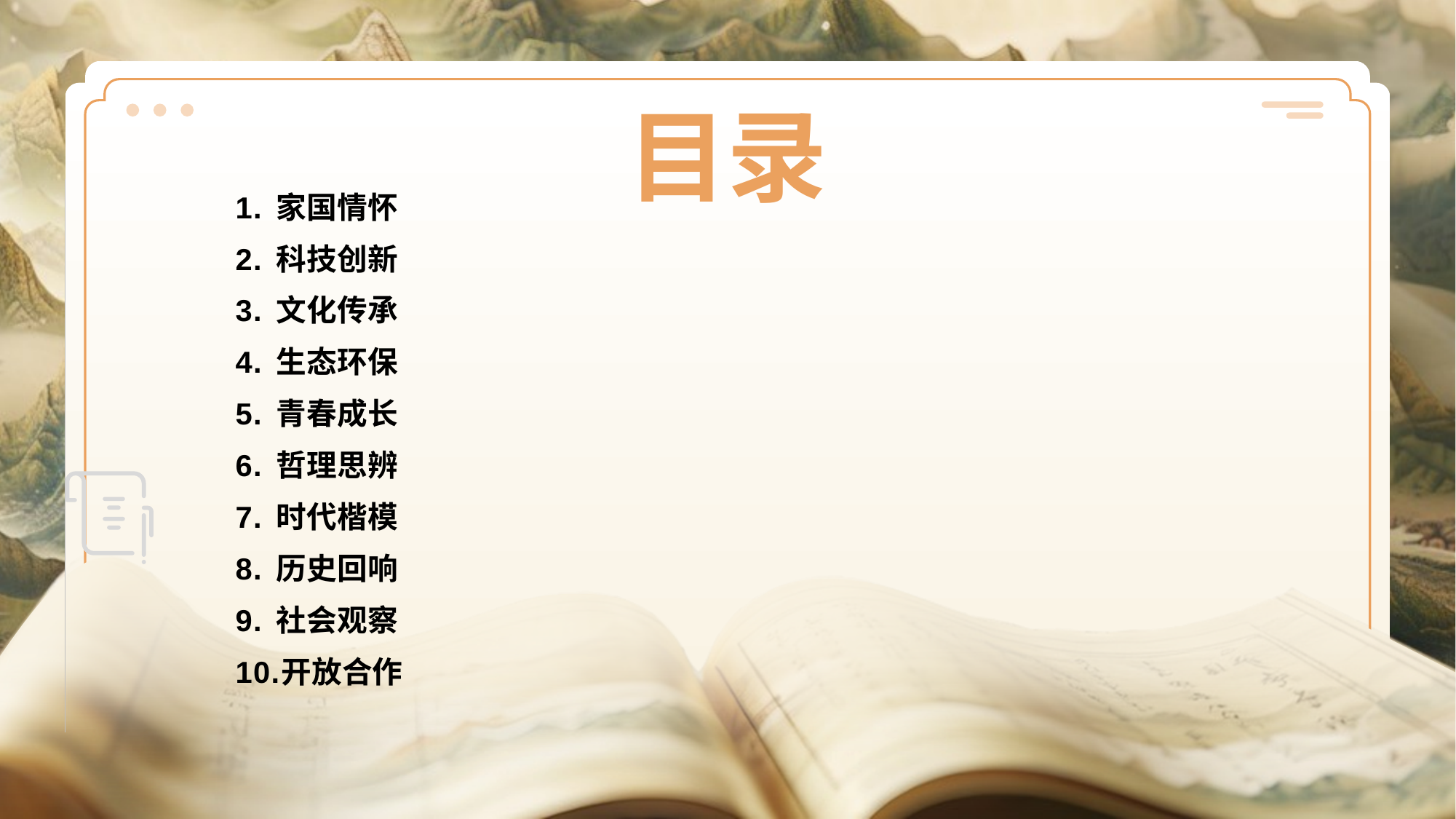

# 目录
家国情怀
科技创新
文化传承
生态环保
青春成长
哲理思辨
时代楷模
历史回响
社会观察
开放合作